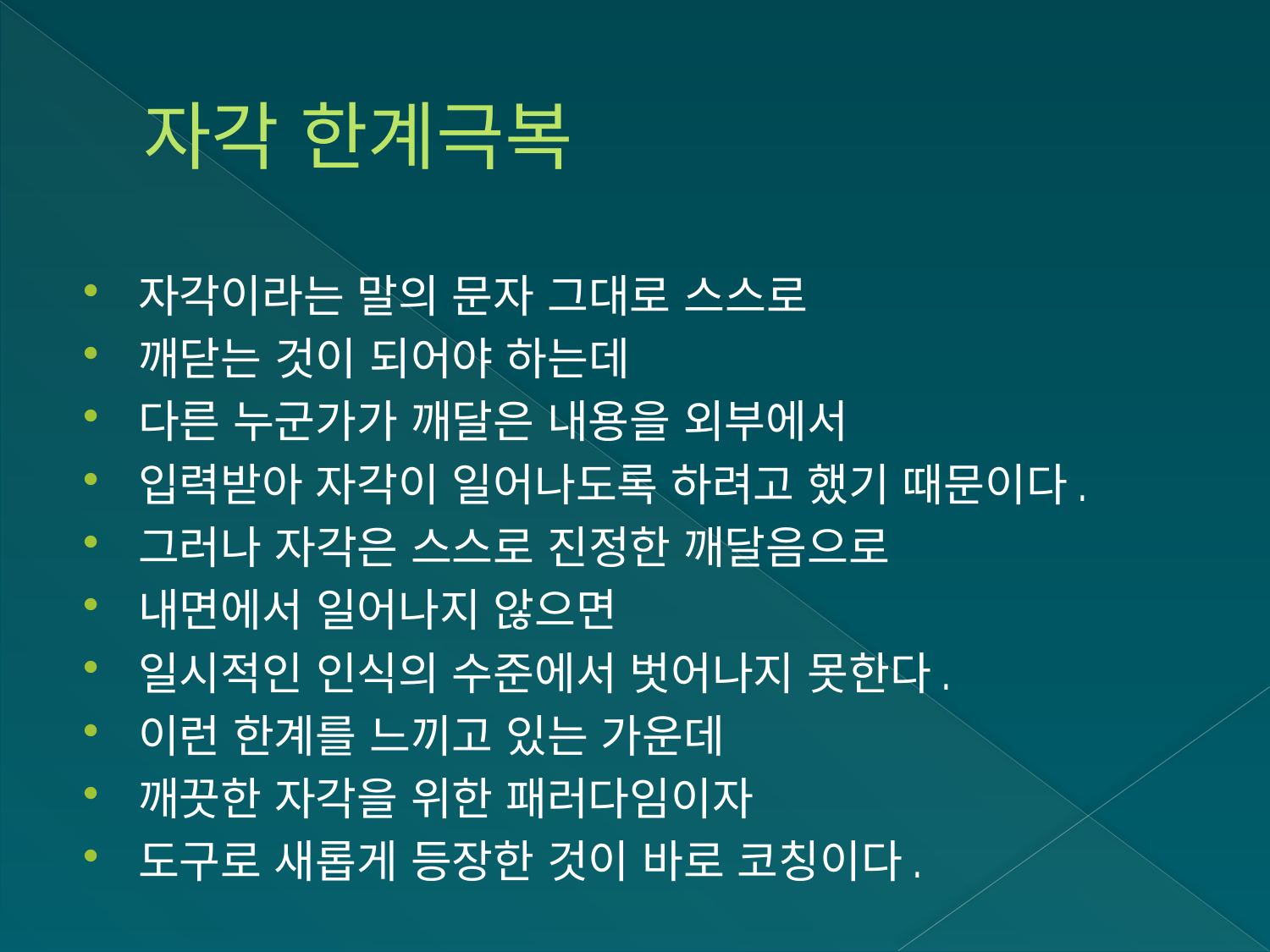

# 자각 한계극복
자각이라는 말의 문자 그대로 스스로
깨닫는 것이 되어야 하는데
다른 누군가가 깨달은 내용을 외부에서
입력받아 자각이 일어나도록 하려고 했기 때문이다.
그러나 자각은 스스로 진정한 깨달음으로
내면에서 일어나지 않으면
일시적인 인식의 수준에서 벗어나지 못한다.
이런 한계를 느끼고 있는 가운데
깨끗한 자각을 위한 패러다임이자
도구로 새롭게 등장한 것이 바로 코칭이다.